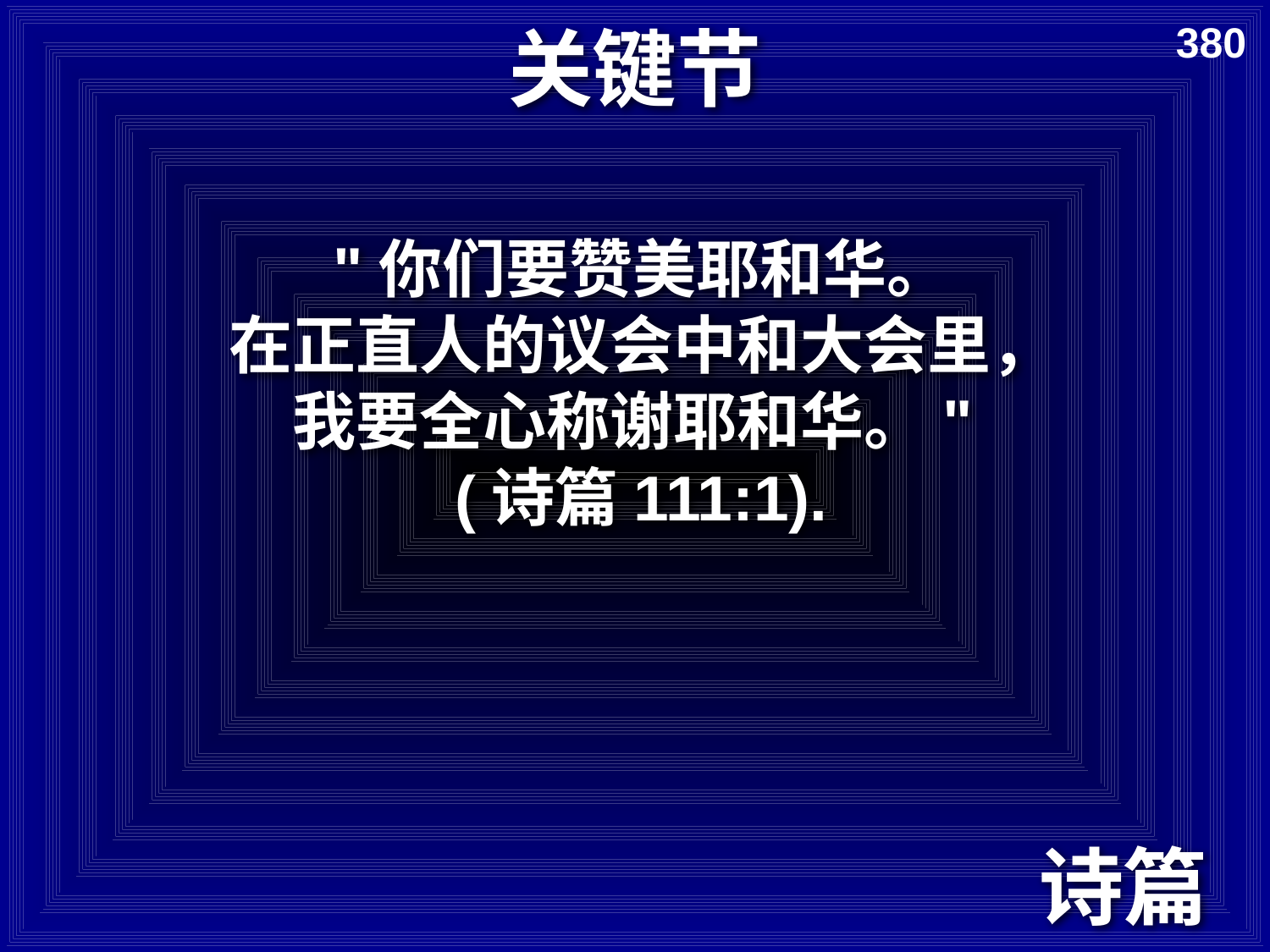

# 关键节
380

"你们要赞美耶和华。
在正直人的议会中和大会里，
我要全心称谢耶和华。"
(诗篇111:1).
诗篇